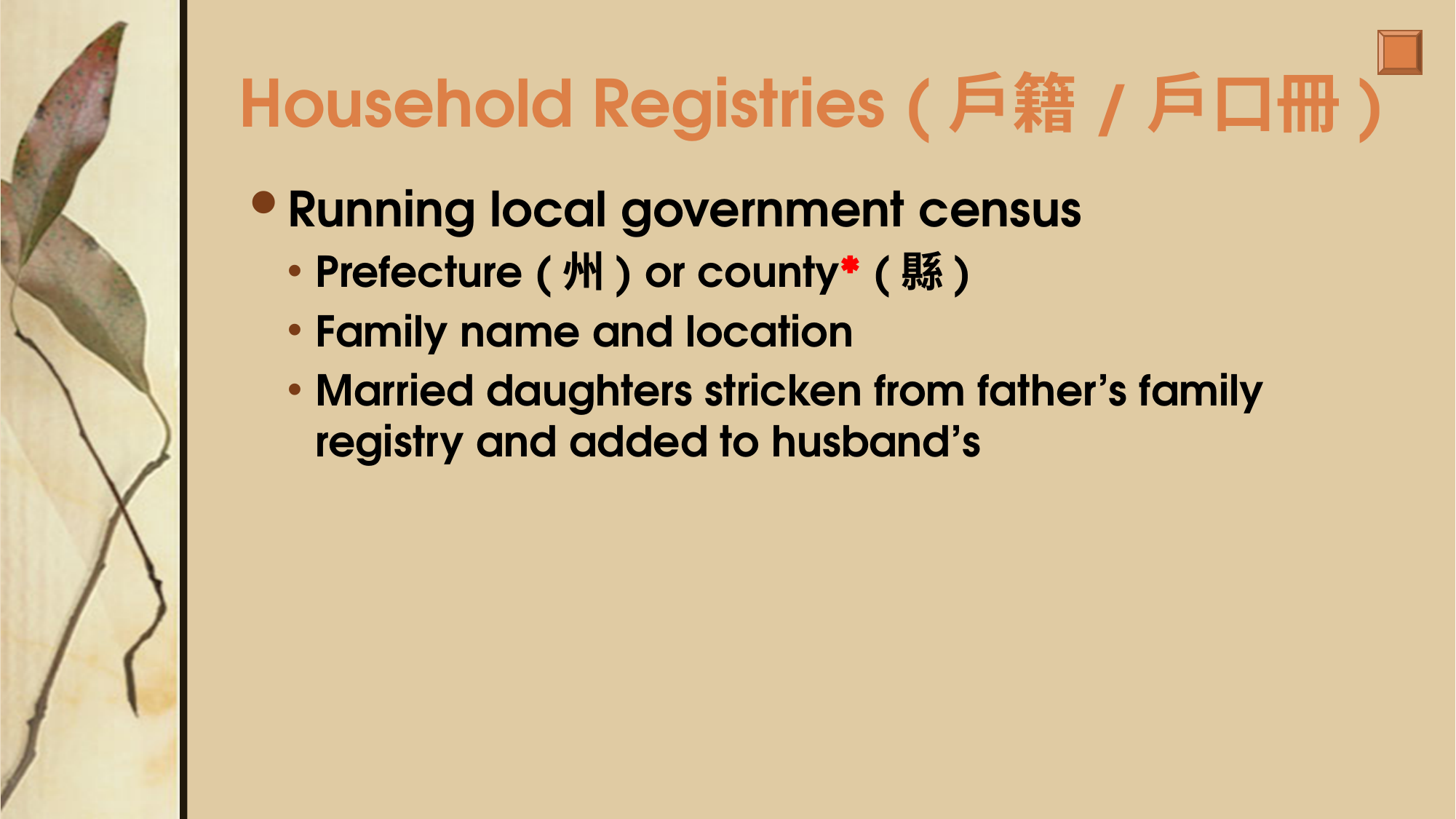

# Household Registries (戶籍/戶口冊)
Running local government census
Prefecture (州) or county* (縣)
Family name and location
Married daughters stricken from father’s family registry and added to husband’s